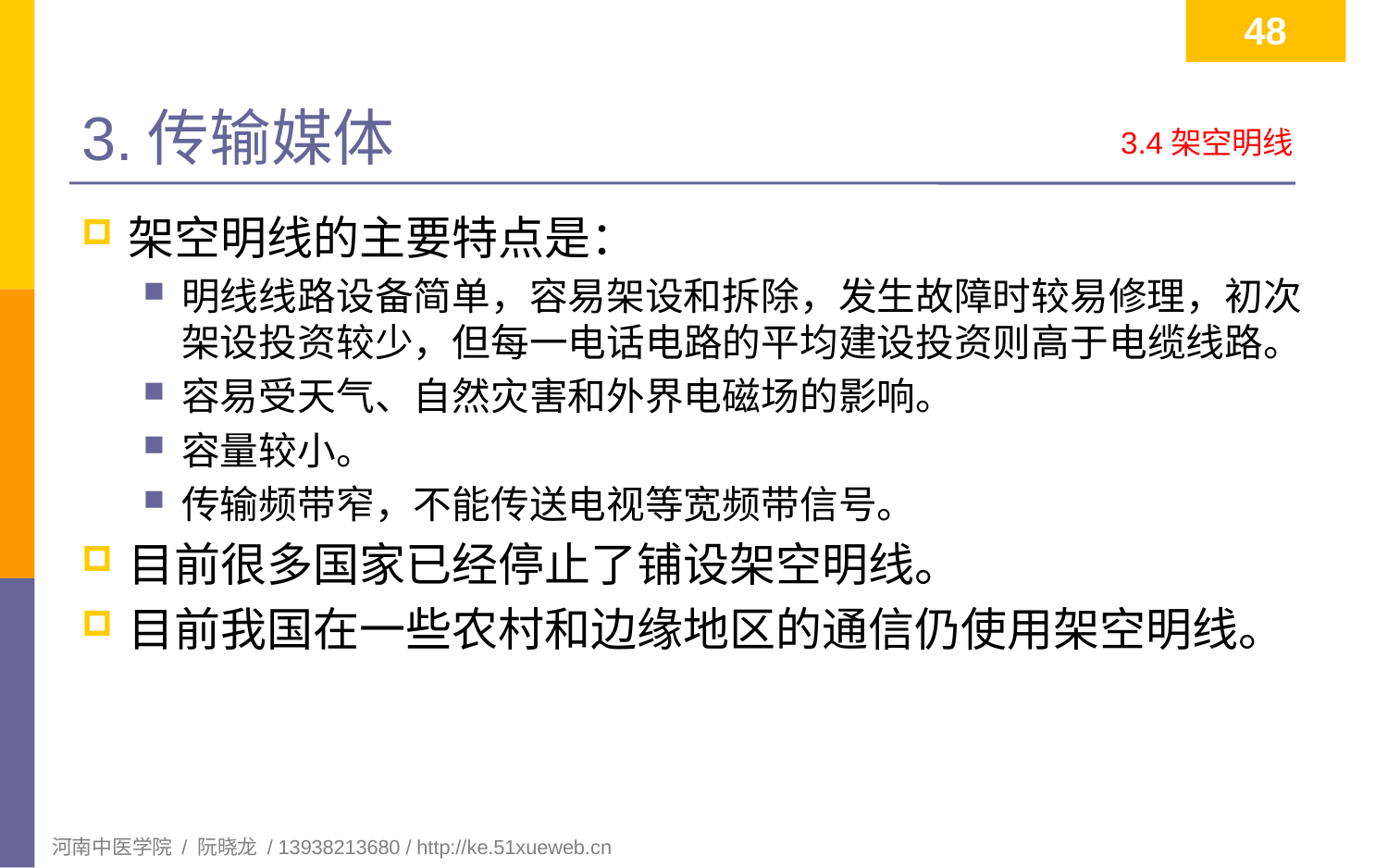

48
# 3.传输媒体
3.4架空明线
架空明线的主要特点是：
明线线路设备简单，容易架设和拆除，发生故障时较易修理，初次架设投资较少，但每一电话电路的平均建设投资则高于电缆线路。
容易受天气、自然灾害和外界电磁场的影响。
容量较小。
传输频带窄，不能传送电视等宽频带信号。
目前很多国家已经停止了铺设架空明线。
目前我国在一些农村和边缘地区的通信仍使用架空明线。